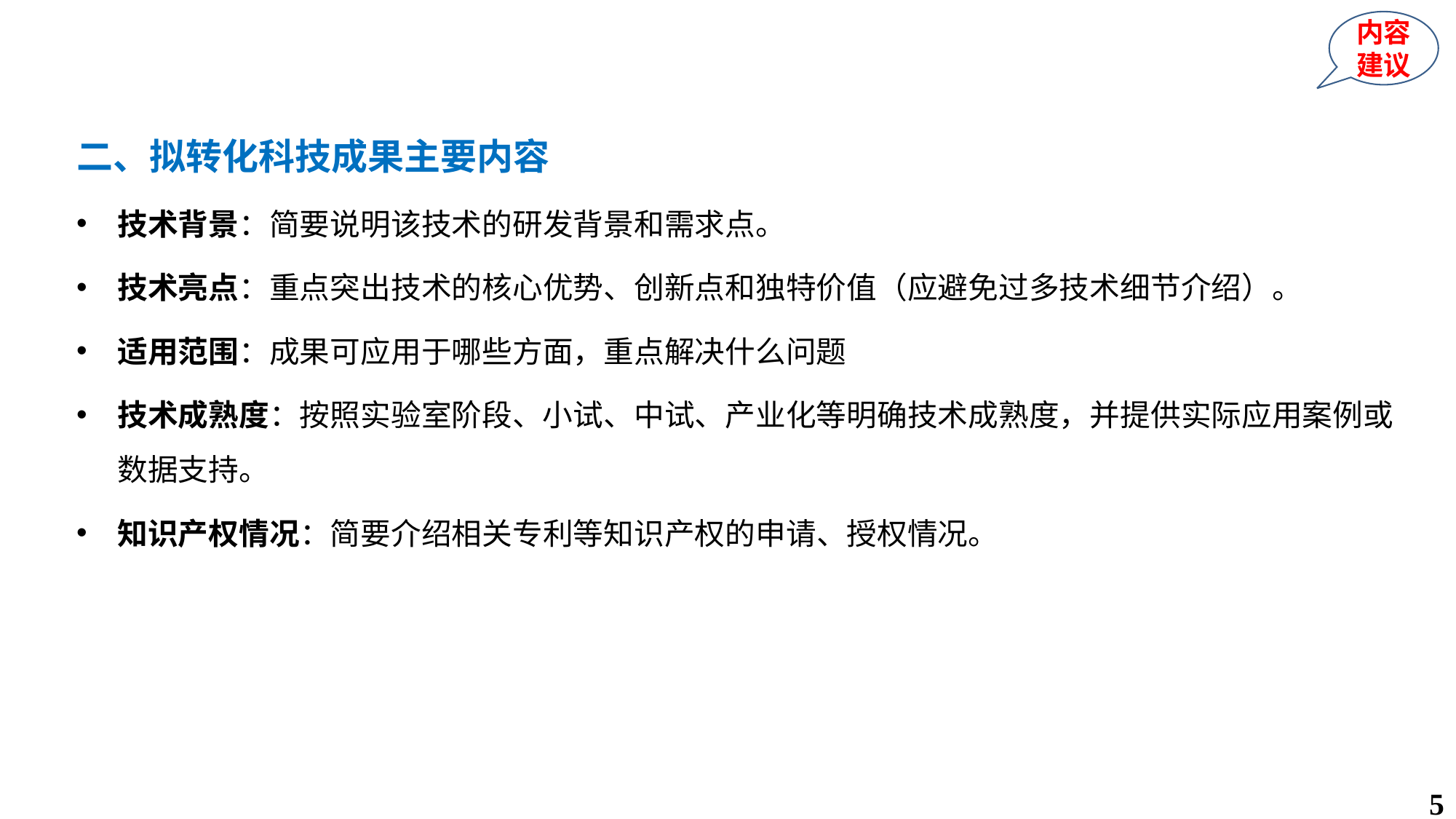

内容建议
二、拟转化科技成果主要内容
技术背景：简要说明该技术的研发背景和需求点。
技术亮点：重点突出技术的核心优势、创新点和独特价值（应避免过多技术细节介绍）。
适用范围：成果可应用于哪些方面，重点解决什么问题
技术成熟度：按照实验室阶段、小试、中试、产业化等明确技术成熟度，并提供实际应用案例或数据支持。
知识产权情况：简要介绍相关专利等知识产权的申请、授权情况。
5